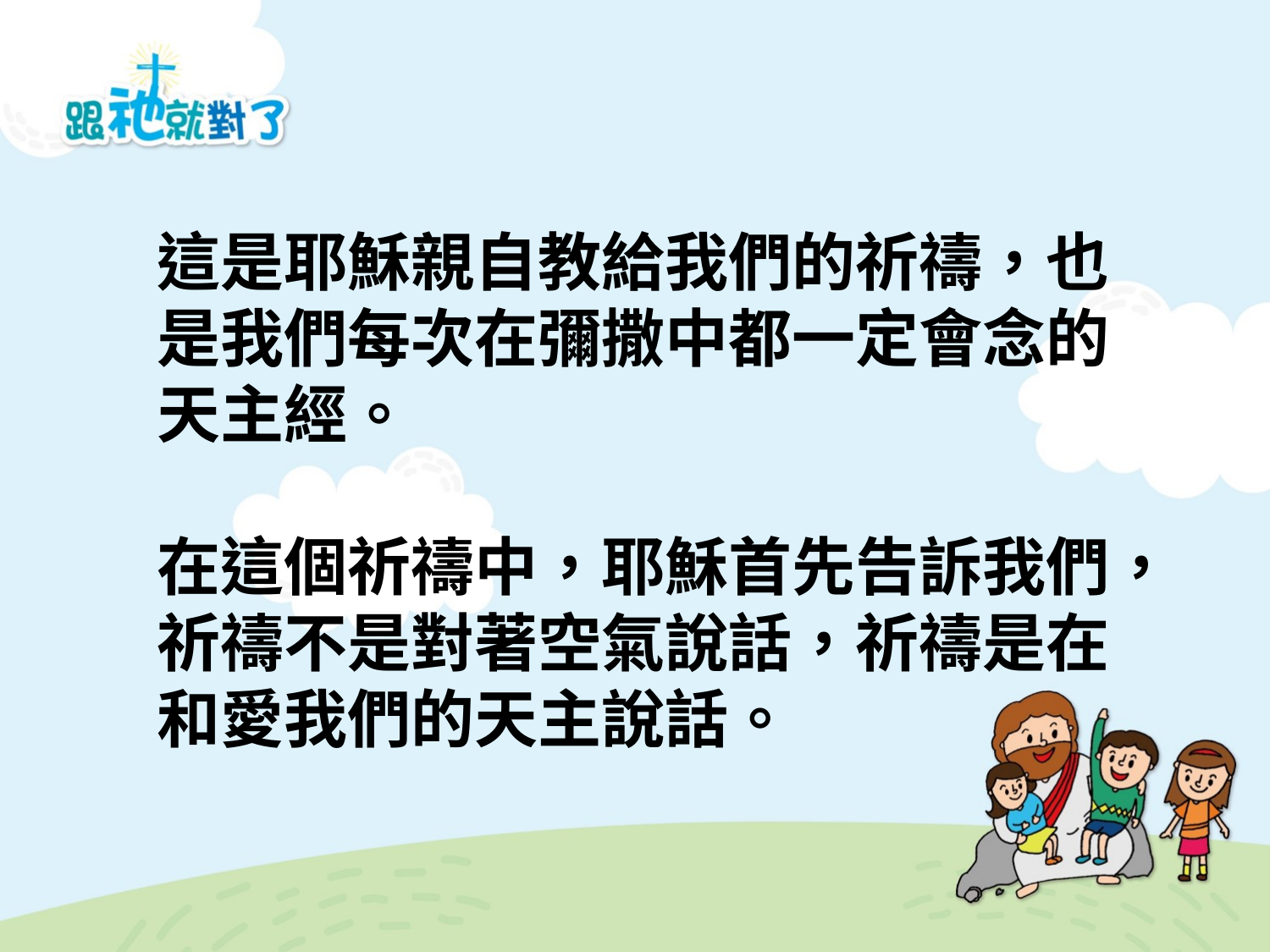

這是耶穌親自教給我們的祈禱，也是我們每次在彌撒中都一定會念的天主經。

在這個祈禱中，耶穌首先告訴我們，祈禱不是對著空氣說話，祈禱是在和愛我們的天主說話。